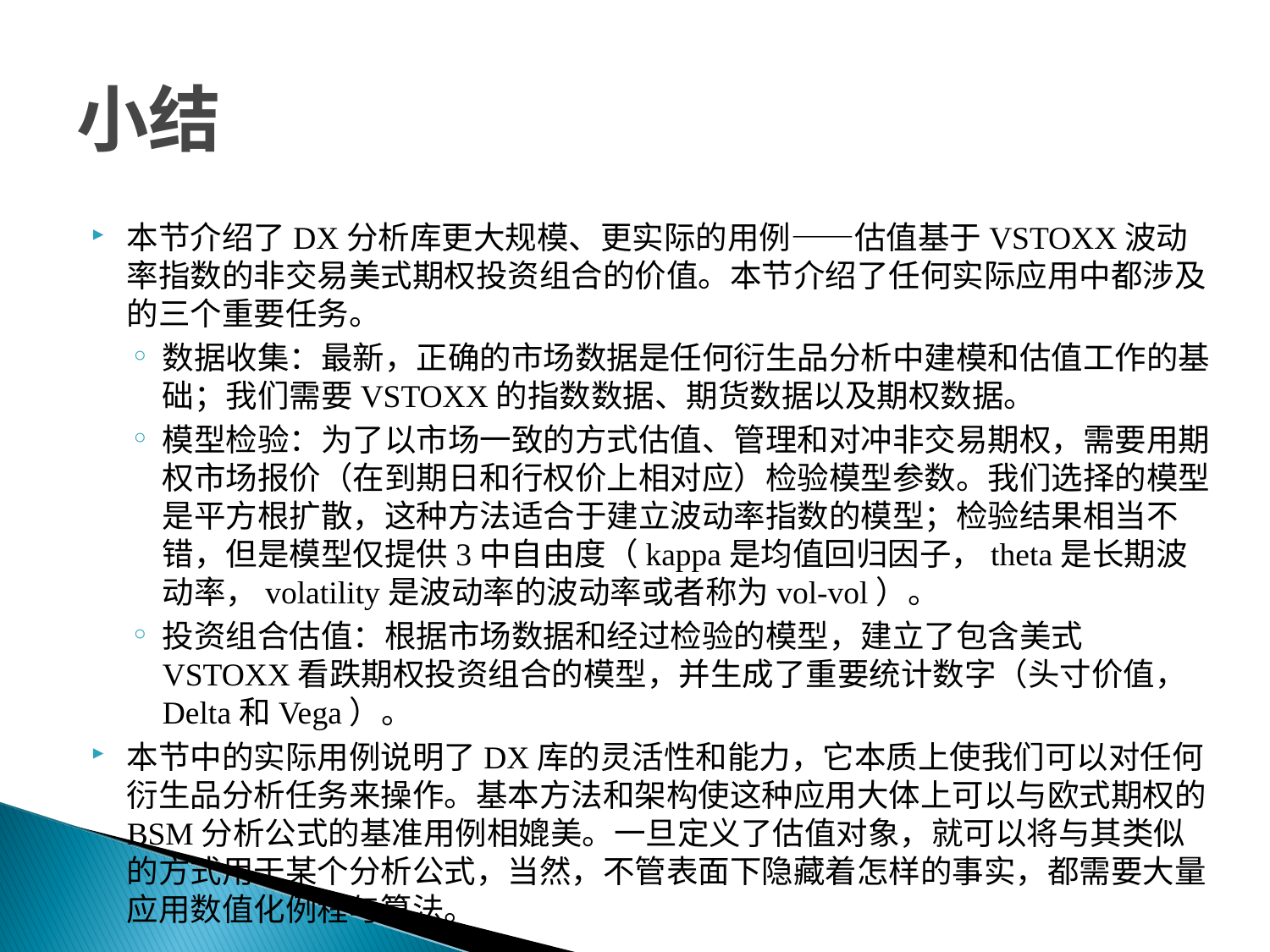

# 小结
本节介绍了DX分析库更大规模、更实际的用例——估值基于VSTOXX波动率指数的非交易美式期权投资组合的价值。本节介绍了任何实际应用中都涉及的三个重要任务。
数据收集：最新，正确的市场数据是任何衍生品分析中建模和估值工作的基础；我们需要VSTOXX的指数数据、期货数据以及期权数据。
模型检验：为了以市场一致的方式估值、管理和对冲非交易期权，需要用期权市场报价（在到期日和行权价上相对应）检验模型参数。我们选择的模型是平方根扩散，这种方法适合于建立波动率指数的模型；检验结果相当不错，但是模型仅提供3中自由度（kappa是均值回归因子，theta是长期波动率，volatility是波动率的波动率或者称为vol-vol）。
投资组合估值：根据市场数据和经过检验的模型，建立了包含美式VSTOXX看跌期权投资组合的模型，并生成了重要统计数字（头寸价值，Delta和Vega）。
本节中的实际用例说明了DX库的灵活性和能力，它本质上使我们可以对任何衍生品分析任务来操作。基本方法和架构使这种应用大体上可以与欧式期权的BSM分析公式的基准用例相媲美。一旦定义了估值对象，就可以将与其类似的方式用于某个分析公式，当然，不管表面下隐藏着怎样的事实，都需要大量应用数值化例程与算法。